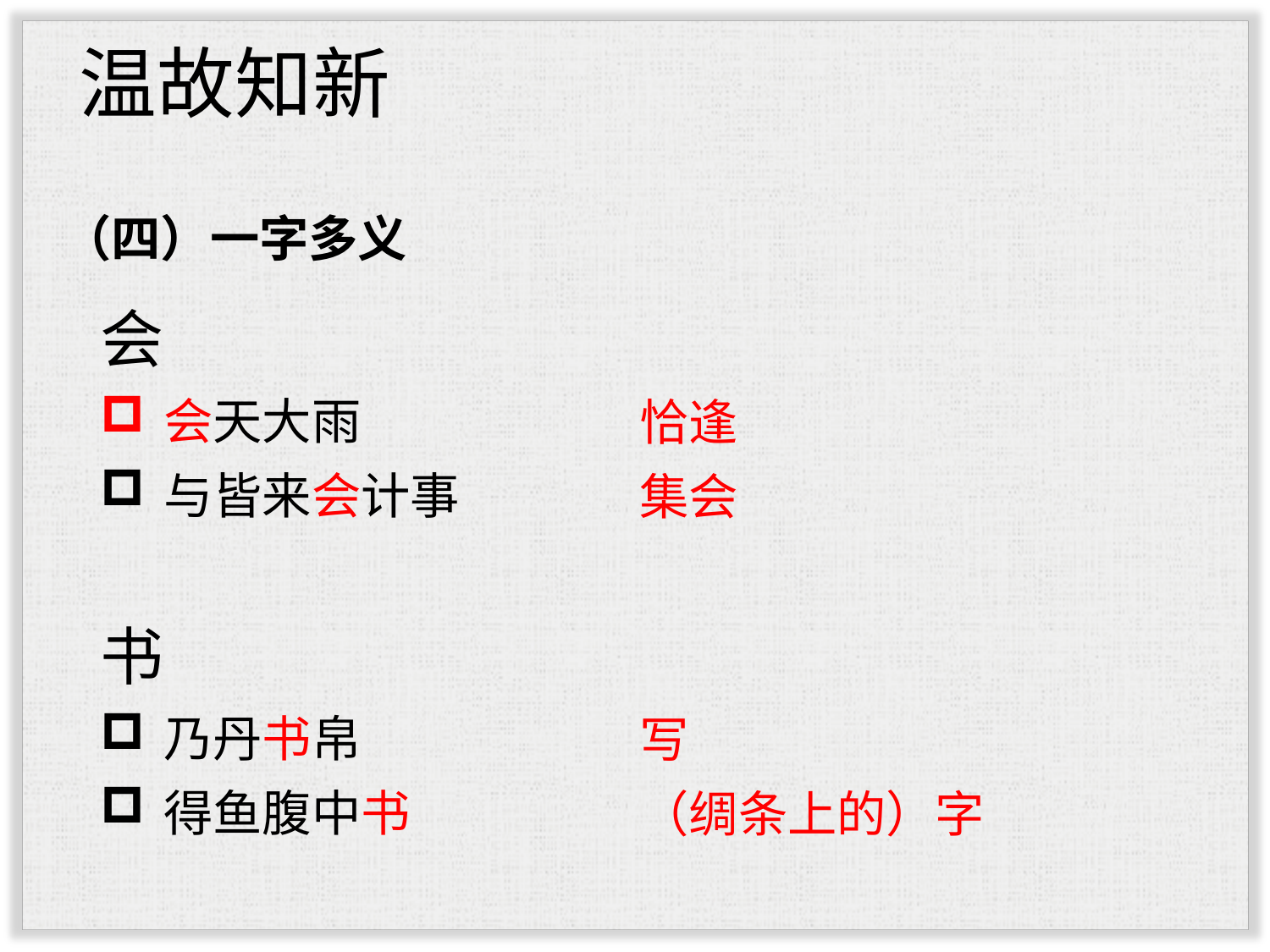

温故知新
（四）一字多义
会
会天大雨
与皆来会计事
恰逢
集会
书
乃丹书帛
得鱼腹中书

写
（绸条上的）字